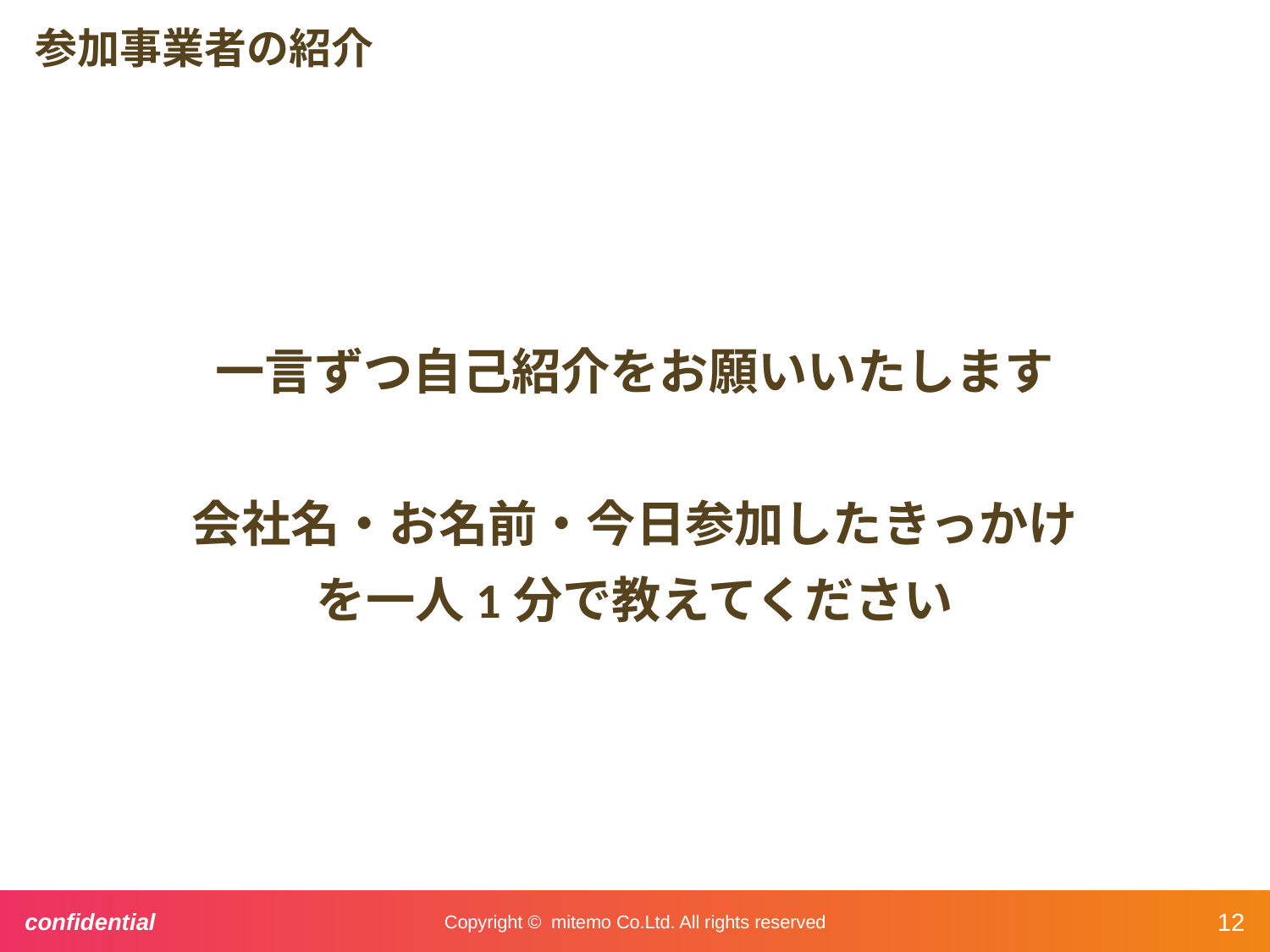

# 参加事業者の紹介
一言ずつ自己紹介をお願いいたします

会社名・お名前・今日参加したきっかけ
を一人1分で教えてください